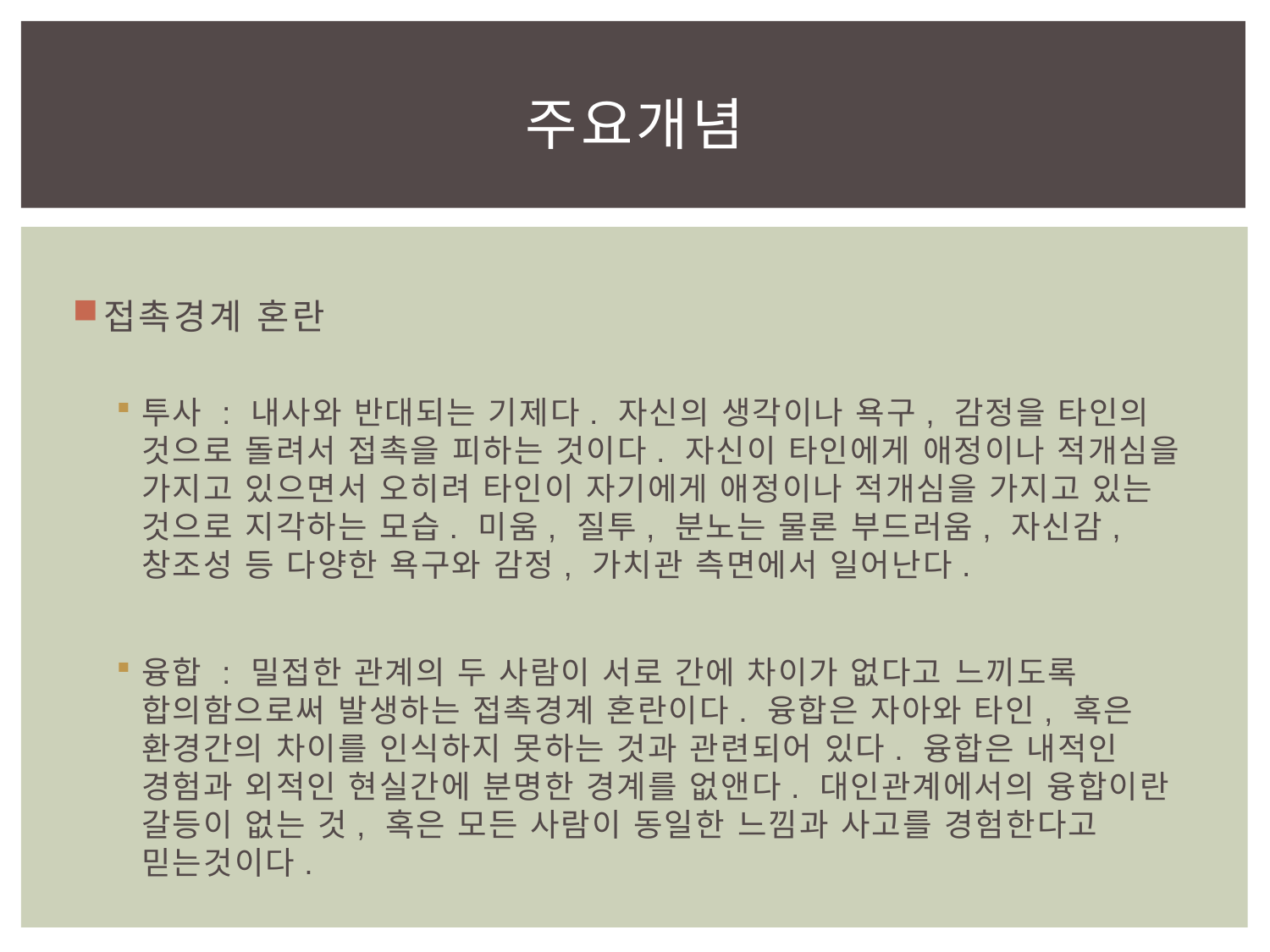

# 주요개념

접촉경계 혼란

투사 : 내사와 반대되는 기제다. 자신의 생각이나 욕구, 감정을 타인의 것으로 돌려서 접촉을 피하는 것이다. 자신이 타인에게 애정이나 적개심을 가지고 있으면서 오히려 타인이 자기에게 애정이나 적개심을 가지고 있는 것으로 지각하는 모습. 미움, 질투, 분노는 물론 부드러움, 자신감, 창조성 등 다양한 욕구와 감정, 가치관 측면에서 일어난다.

융합 : 밀접한 관계의 두 사람이 서로 간에 차이가 없다고 느끼도록 합의함으로써 발생하는 접촉경계 혼란이다. 융합은 자아와 타인, 혹은 환경간의 차이를 인식하지 못하는 것과 관련되어 있다. 융합은 내적인 경험과 외적인 현실간에 분명한 경계를 없앤다. 대인관계에서의 융합이란 갈등이 없는 것, 혹은 모든 사람이 동일한 느낌과 사고를 경험한다고 믿는것이다.